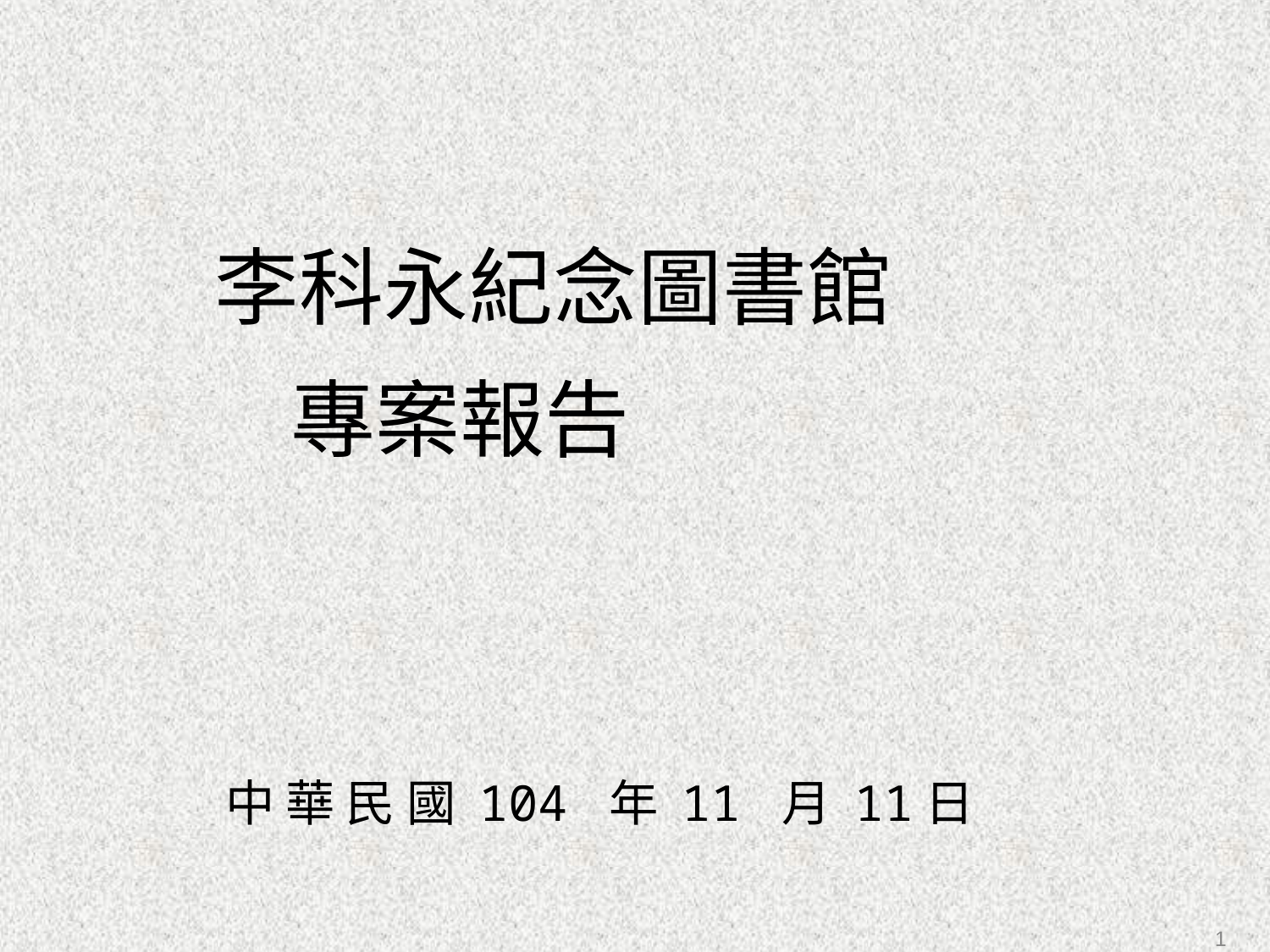

李科永紀念圖書館
       專案報告

中 華 民 國 104 年 11 月 11日
1